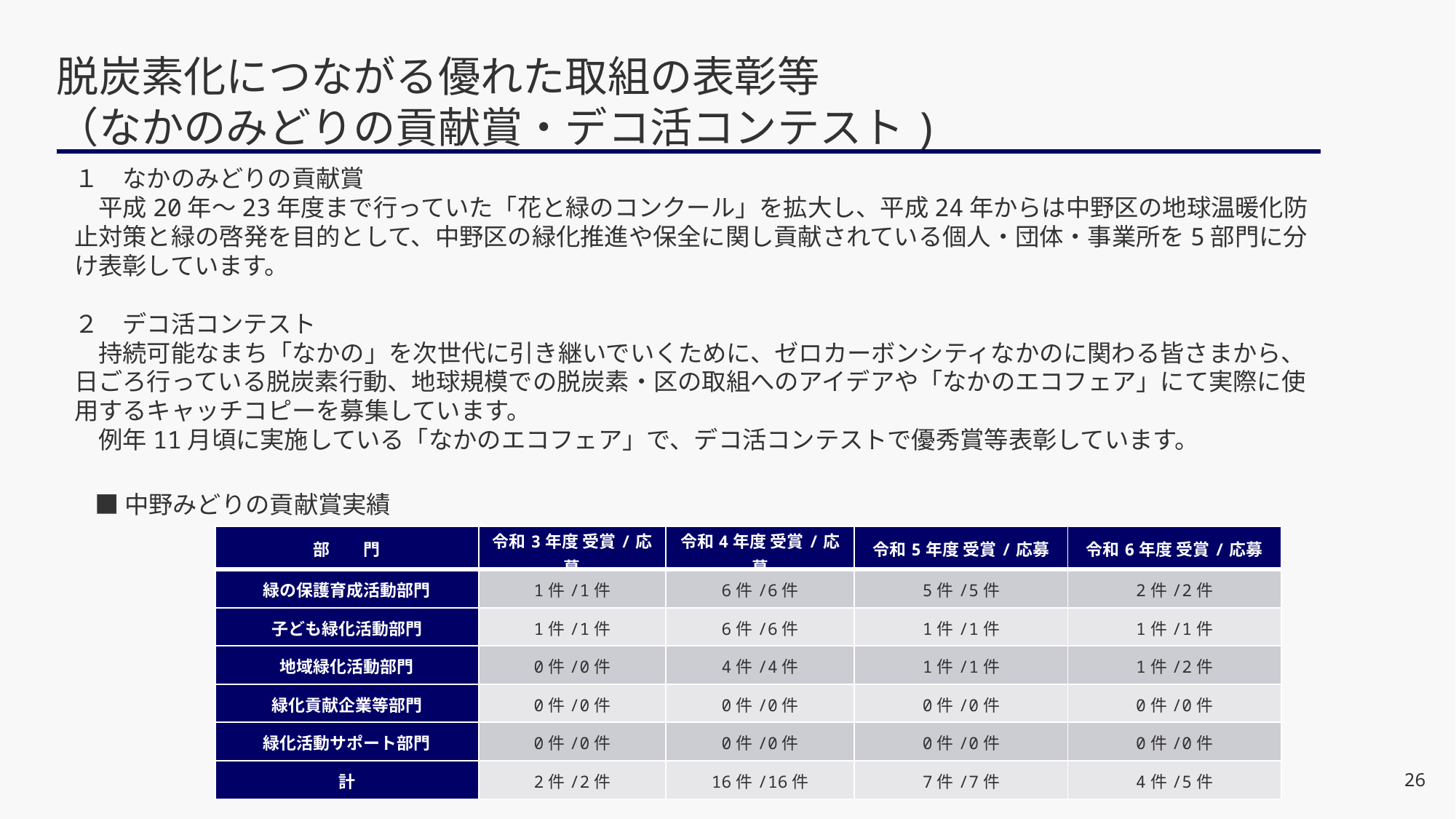

# 脱炭素化につながる優れた取組の表彰等 （なかのみどりの貢献賞・デコ活コンテスト)
１　なかのみどりの貢献賞
　平成20年～23年度まで行っていた「花と緑のコンクール」を拡大し、平成24年からは中野区の地球温暖化防止対策と緑の啓発を目的として、中野区の緑化推進や保全に関し貢献されている個人・団体・事業所を5部門に分け表彰しています。

２　デコ活コンテスト
　持続可能なまち「なかの」を次世代に引き継いでいくために、ゼロカーボンシティなかのに関わる皆さまから、日ごろ行っている脱炭素行動、地球規模での脱炭素・区の取組へのアイデアや「なかのエコフェア」にて実際に使用するキャッチコピーを募集しています。
　例年11月頃に実施している「なかのエコフェア」で、デコ活コンテストで優秀賞等表彰しています。
■中野みどりの貢献賞実績
| 部　　門 | 令和3年度 受賞/応募 | 令和4年度 受賞/応募 | 令和5年度 受賞/応募 | 令和6年度 受賞/応募 |
| --- | --- | --- | --- | --- |
| 緑の保護育成活動部門 | 1件/1件 | 6件/6件 | 5件/5件 | 2件/2件 |
| 子ども緑化活動部門 | 1件/1件 | 6件/6件 | 1件/1件 | 1件/1件 |
| 地域緑化活動部門 | 0件/0件 | 4件/4件 | 1件/1件 | 1件/2件 |
| 緑化貢献企業等部門 | 0件/0件 | 0件/0件 | 0件/0件 | 0件/0件 |
| 緑化活動サポート部門 | 0件/0件 | 0件/0件 | 0件/0件 | 0件/0件 |
| 計 | 2件/2件 | 16件/16件 | 7件/7件 | 4件/5件 |
26